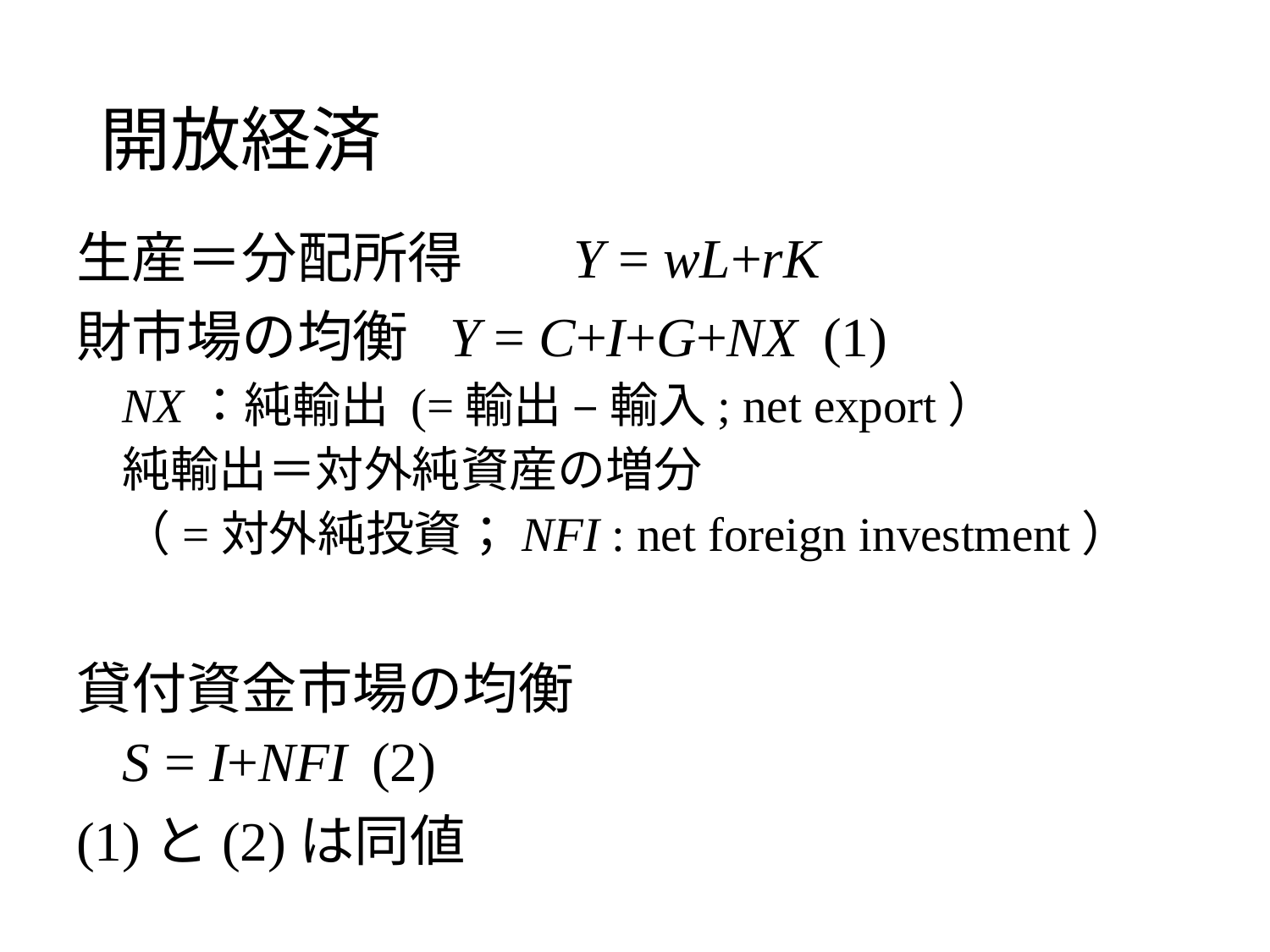

# 開放経済
生産＝分配所得		Y = wL+rK
財市場の均衡			Y = C+I+G+NX		(1)
NX：純輸出 (=輸出 – 輸入; net export）
純輸出＝対外純資産の増分
	（=対外純投資；NFI : net foreign investment）

貸付資金市場の均衡
						S = I+NFI			(2)
(1)と(2)は同値